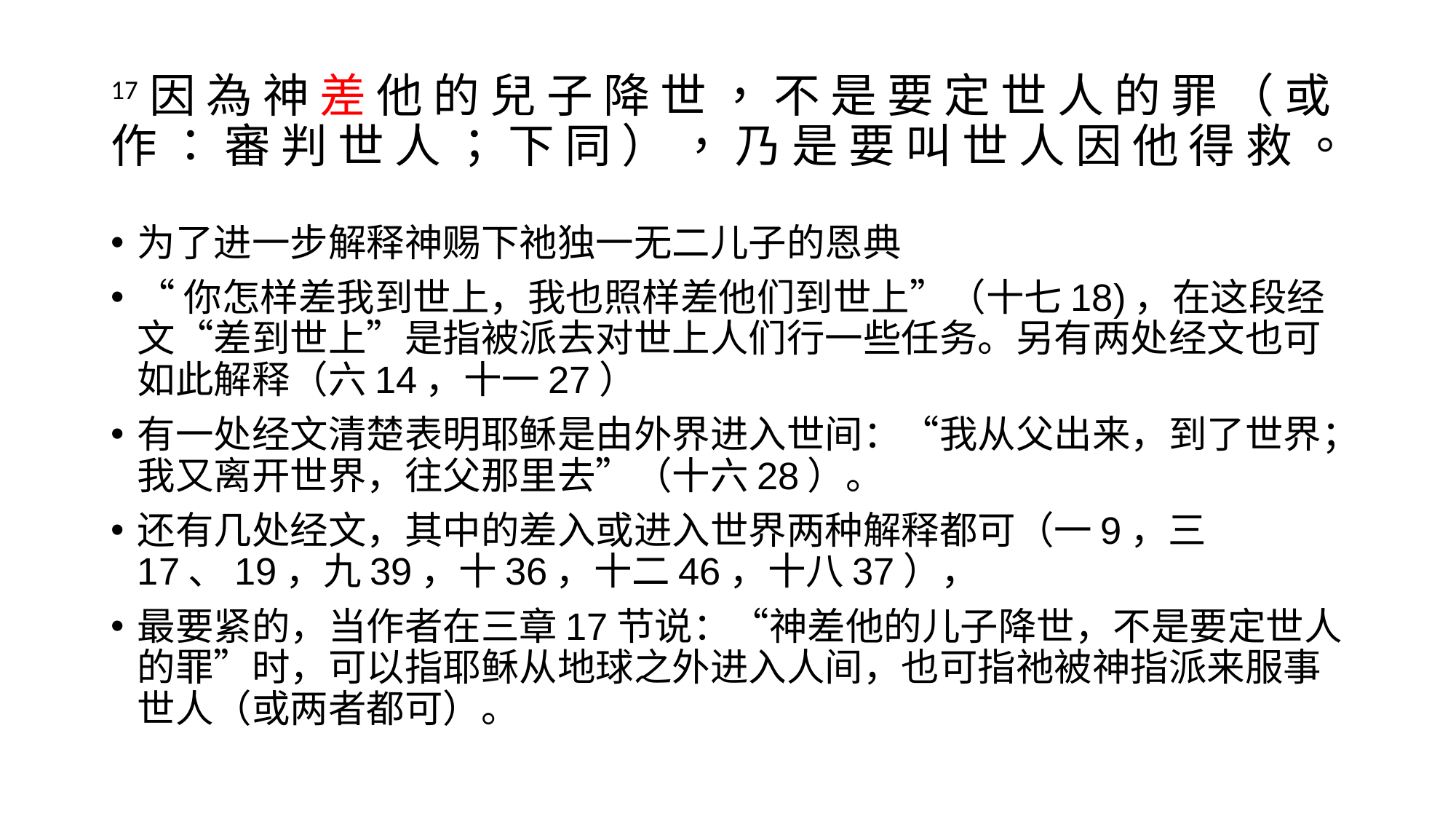

# 17 因 為 神 差 他 的 兒 子 降 世 ， 不 是 要 定 世 人 的 罪 （ 或 作 ： 審 判 世 人 ； 下 同 ） ， 乃 是 要 叫 世 人 因 他 得 救 。
为了进一步解释神赐下祂独一无二儿子的恩典
“你怎样差我到世上，我也照样差他们到世上”（十七18)，在这段经文“差到世上”是指被派去对世上人们行一些任务。另有两处经文也可如此解释（六14，十一27）
有一处经文清楚表明耶稣是由外界进入世间：“我从父出来，到了世界；我又离开世界，往父那里去”（十六28）。
还有几处经文，其中的差入或进入世界两种解释都可（一9，三17、19，九39，十36，十二46，十八37），
最要紧的，当作者在三章17节说：“神差他的儿子降世，不是要定世人的罪”时，可以指耶稣从地球之外进入人间，也可指祂被神指派来服事世人（或两者都可）。